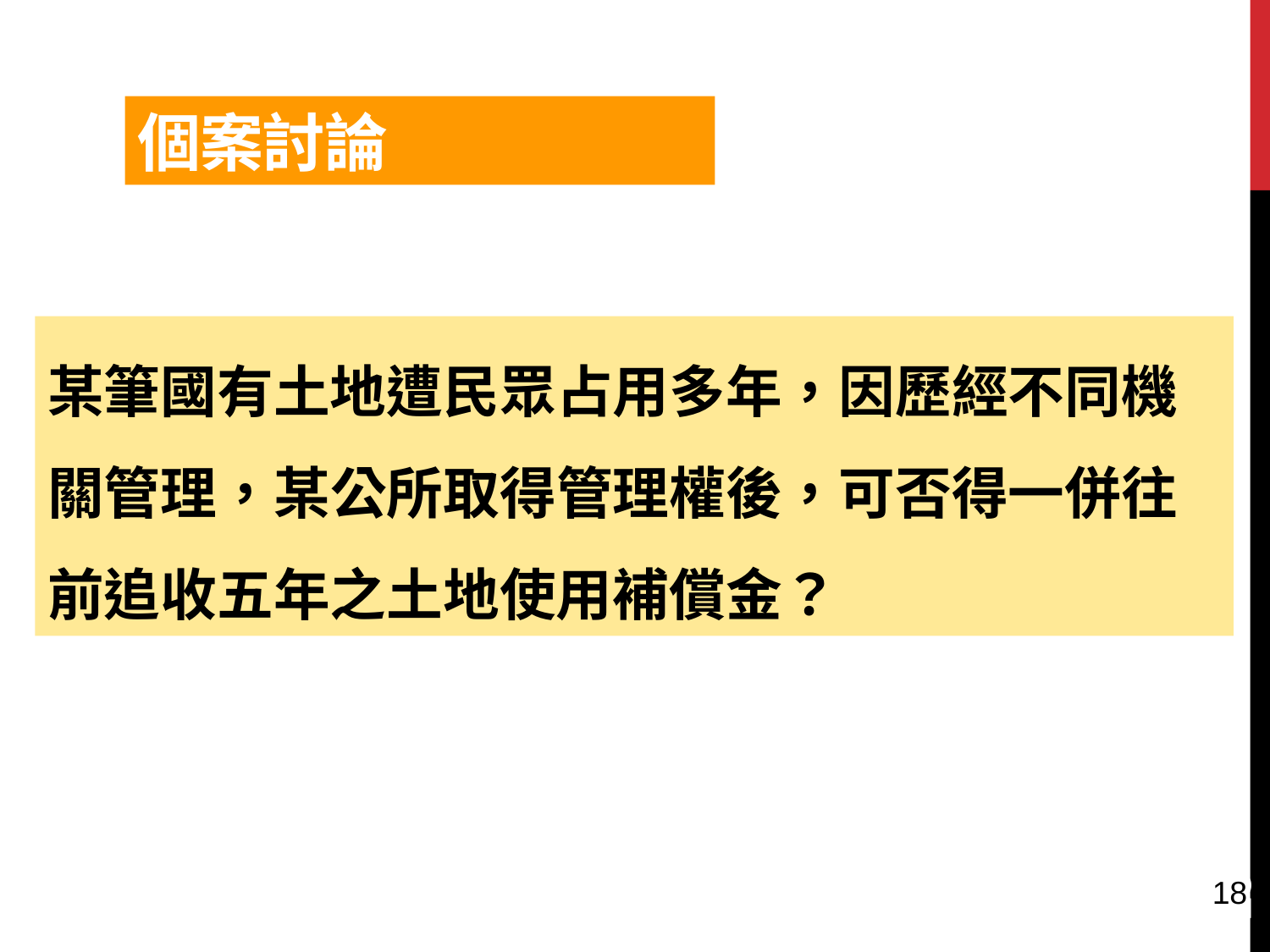

個案討論
某筆國有土地遭民眾占用多年，因歷經不同機關管理，某公所取得管理權後，可否得一併往前追收五年之土地使用補償金？

18
18